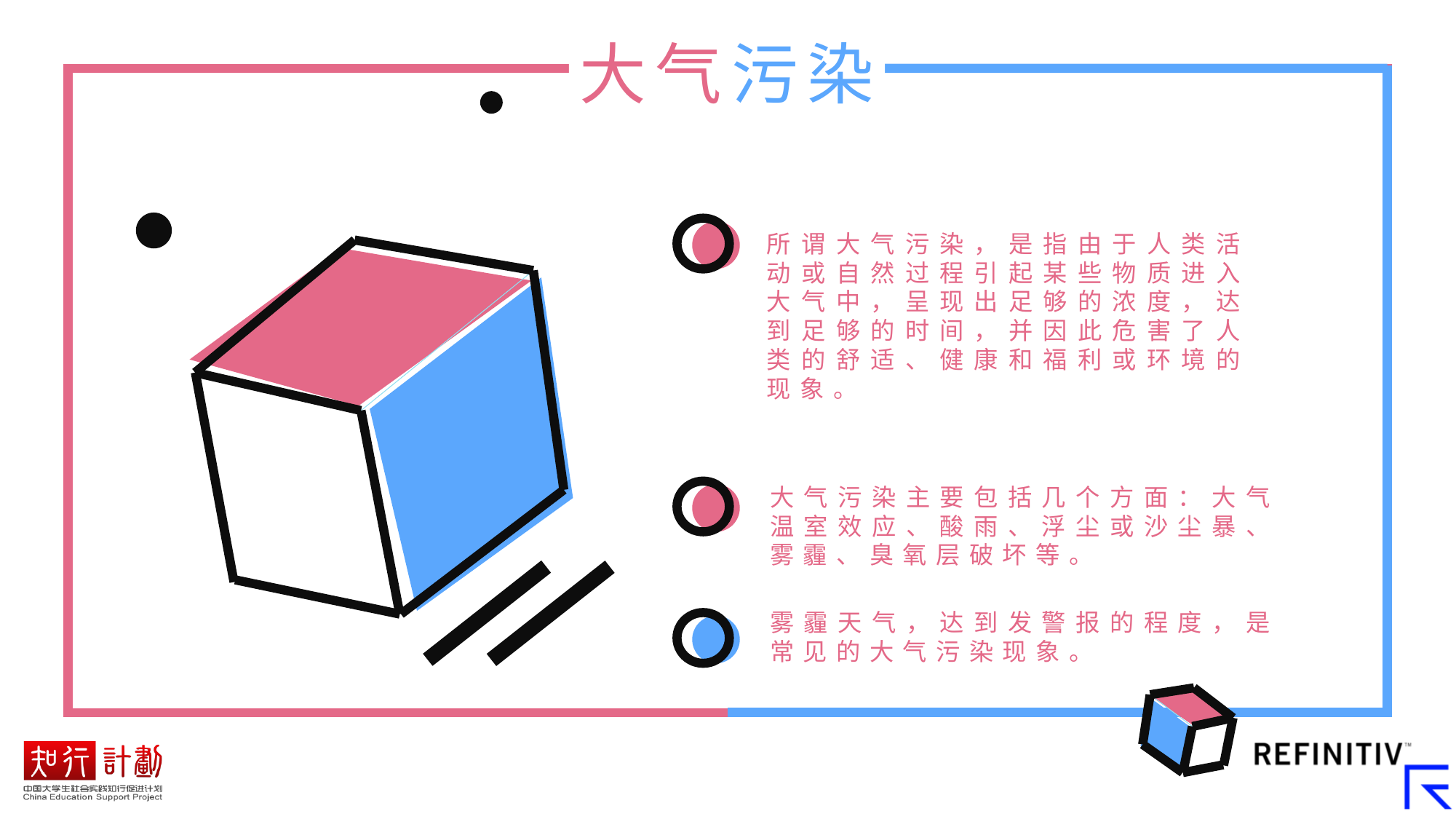

大气污染

所谓大气污染，是指由于人类活动或自然过程引起某些物质进入大气中，呈现出足够的浓度，达到足够的时间，并因此危害了人类的舒适、健康和福利或环境的现象。

大气污染主要包括几个方面：大气温室效应、酸雨、浮尘或沙尘暴、雾霾、臭氧层破坏等。

雾霾天气，达到发警报的程度，是常见的大气污染现象。